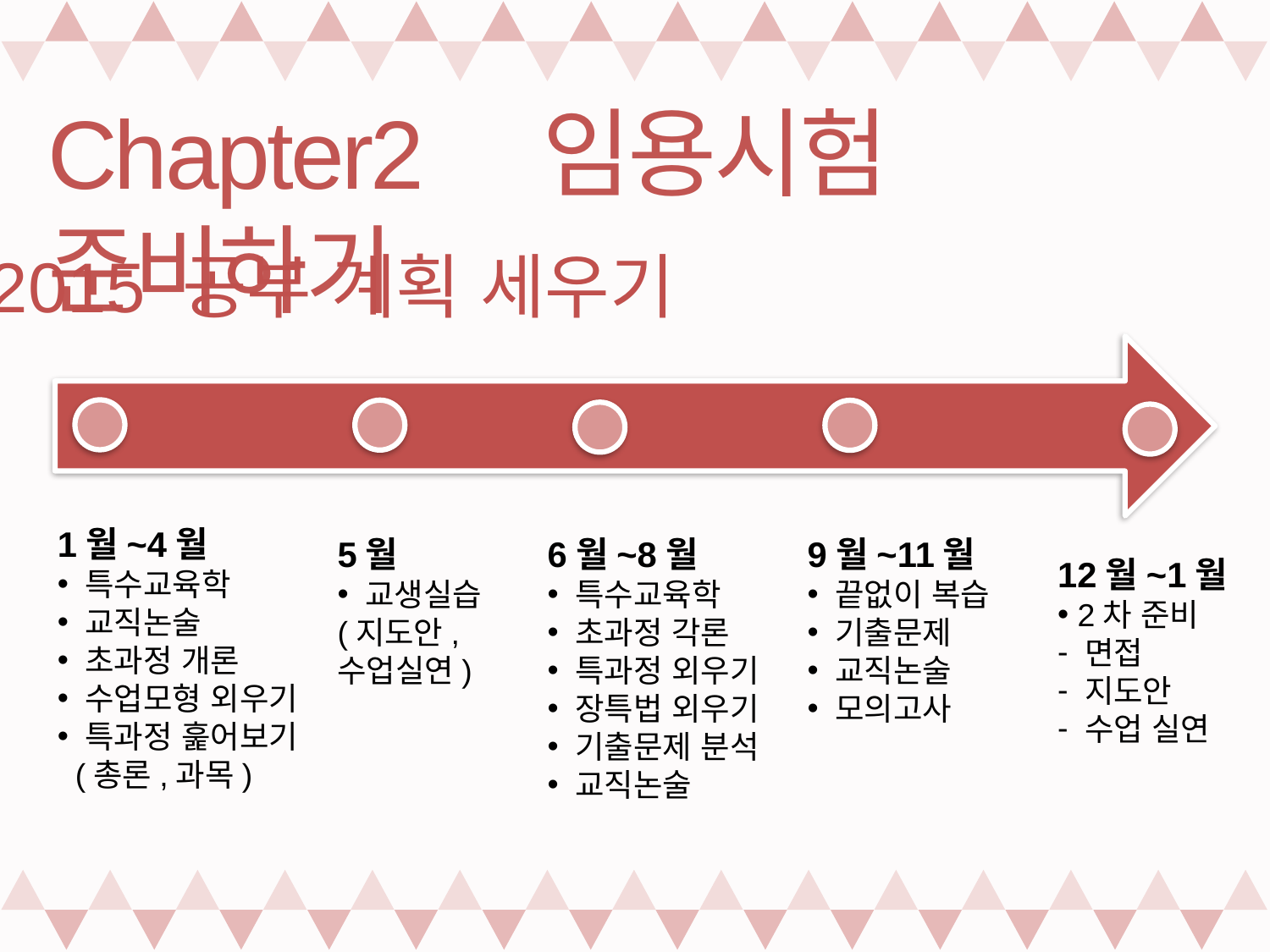

Chapter2    임용시험 준비하기
▶ 2015 공부 계획 세우기

1월~4월
 특수교육학
 교직논술
 초과정 개론
 수업모형 외우기
 특과정 훑어보기
  (총론,과목)

5월
 교생실습
(지도안,
수업실연)
6월~8월
 특수교육학
 초과정 각론
 특과정 외우기
 장특법 외우기
 기출문제 분석
 교직논술
9월~11월
 끝없이 복습
 기출문제
 교직논술
 모의고사
12월~1월
 2차 준비
 면접
 지도안
 수업 실연